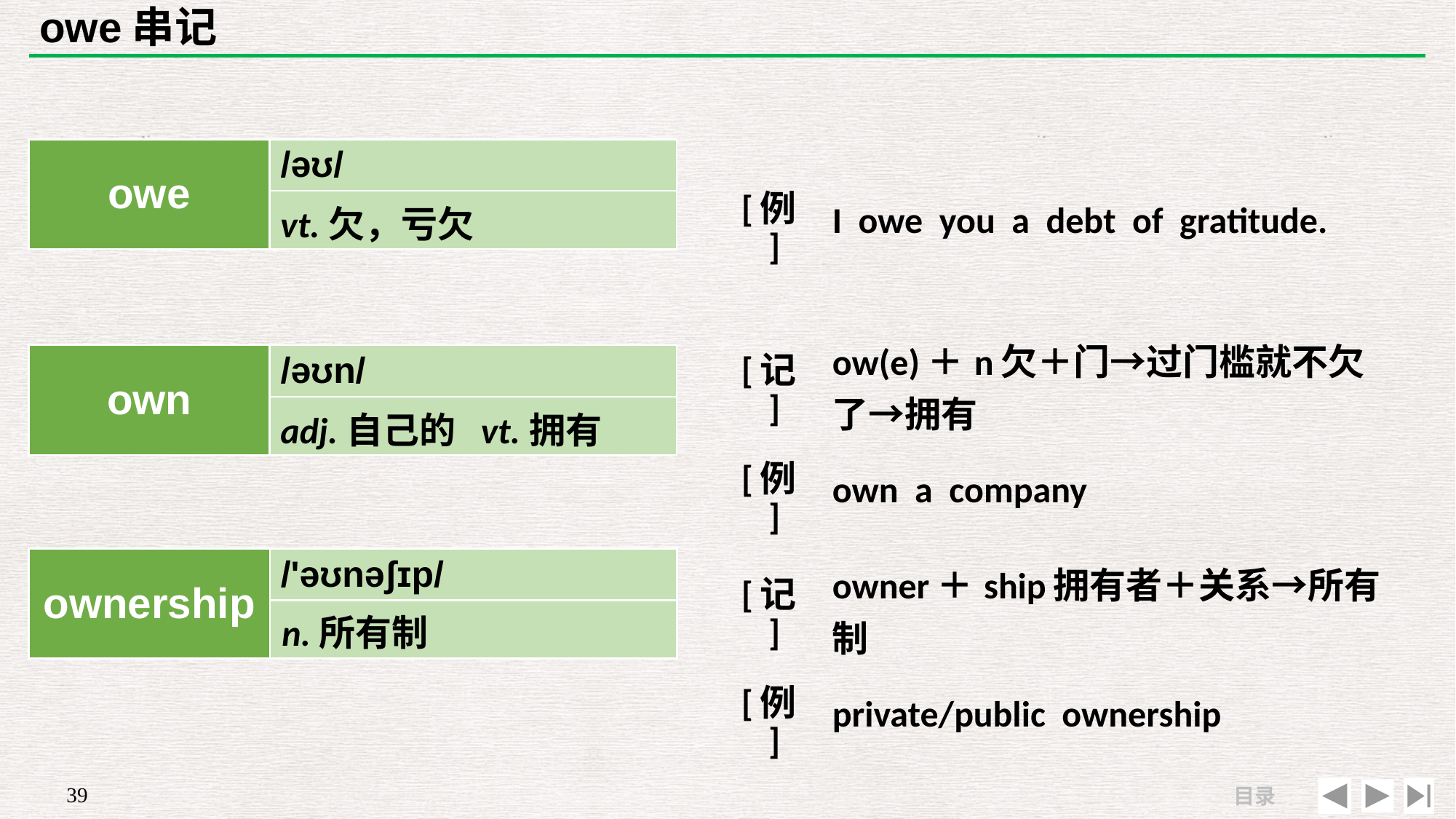

# owe串记

|  |  |
| --- | --- |
| [例] | I owe you a debt of gratitude. |
| owe | /əʊ/ |
| --- | --- |
|  |  |
vt.欠，亏欠
| [记] | ow(e)＋n欠＋门→过门槛就不欠了→拥有 |
| --- | --- |
| [例] | own a company |
| own | /əʊn/ |
| --- | --- |
|  |  |
adj.自己的  vt.拥有
| ownership | /'əʊnəʃɪp/ |
| --- | --- |
|  |  |
| [记] | owner＋ship拥有者＋关系→所有制 |
| --- | --- |
| [例] | private/public ownership |
n.所有制